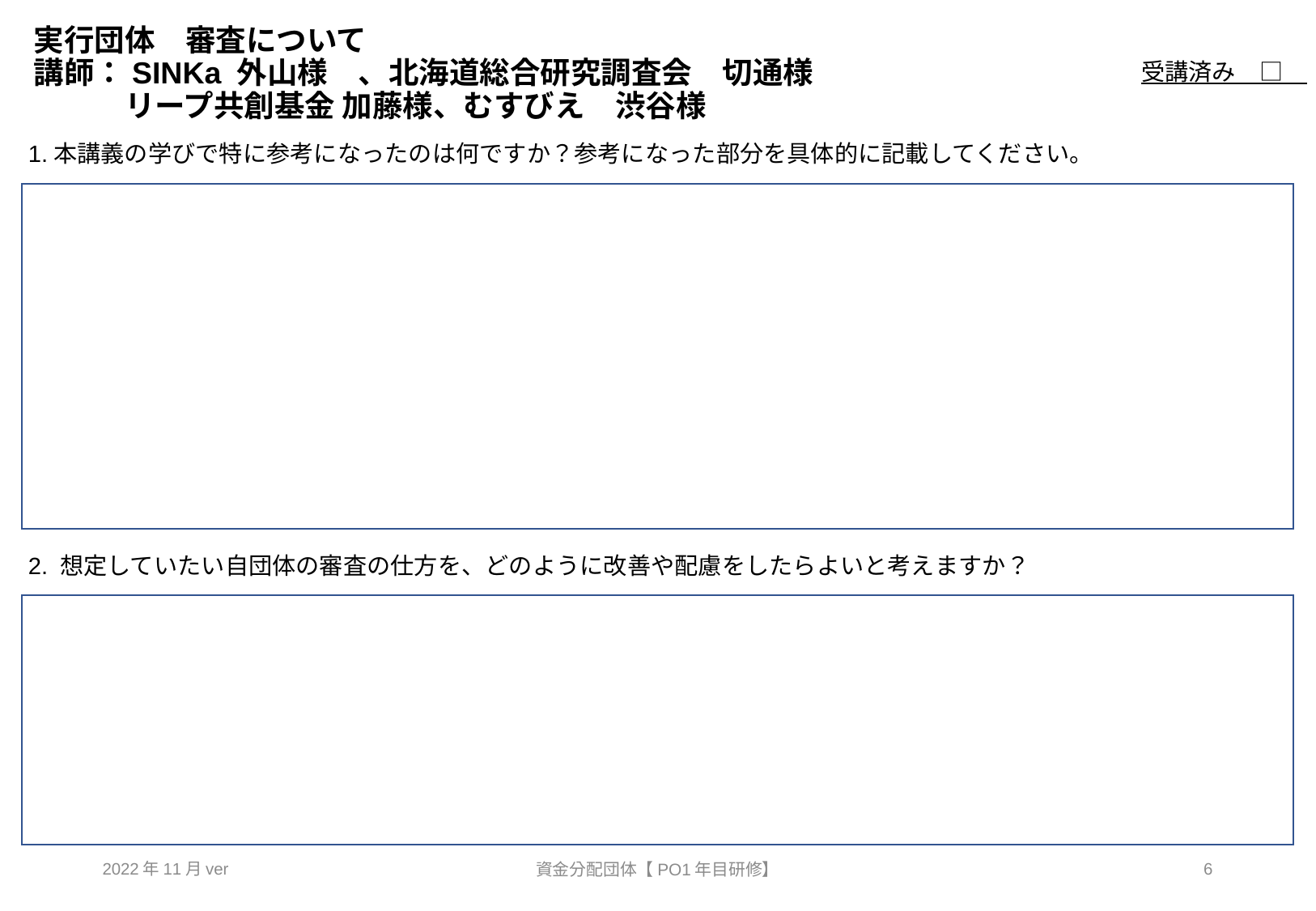

# 実行団体　審査について 講師：SINKa 外山様​　、北海道総合研究調査会　切通様​ 　　　リープ共創基金 加藤様​、むすびえ　渋谷様
受講済み　□
1.本講義の学びで特に参考になったのは何ですか？参考になった部分を具体的に記載してください。

2. 想定していたい自団体の審査の仕方を、どのように改善や配慮をしたらよいと考えますか？

2022年11月ver
資金分配団体【PO1年目研修】
6